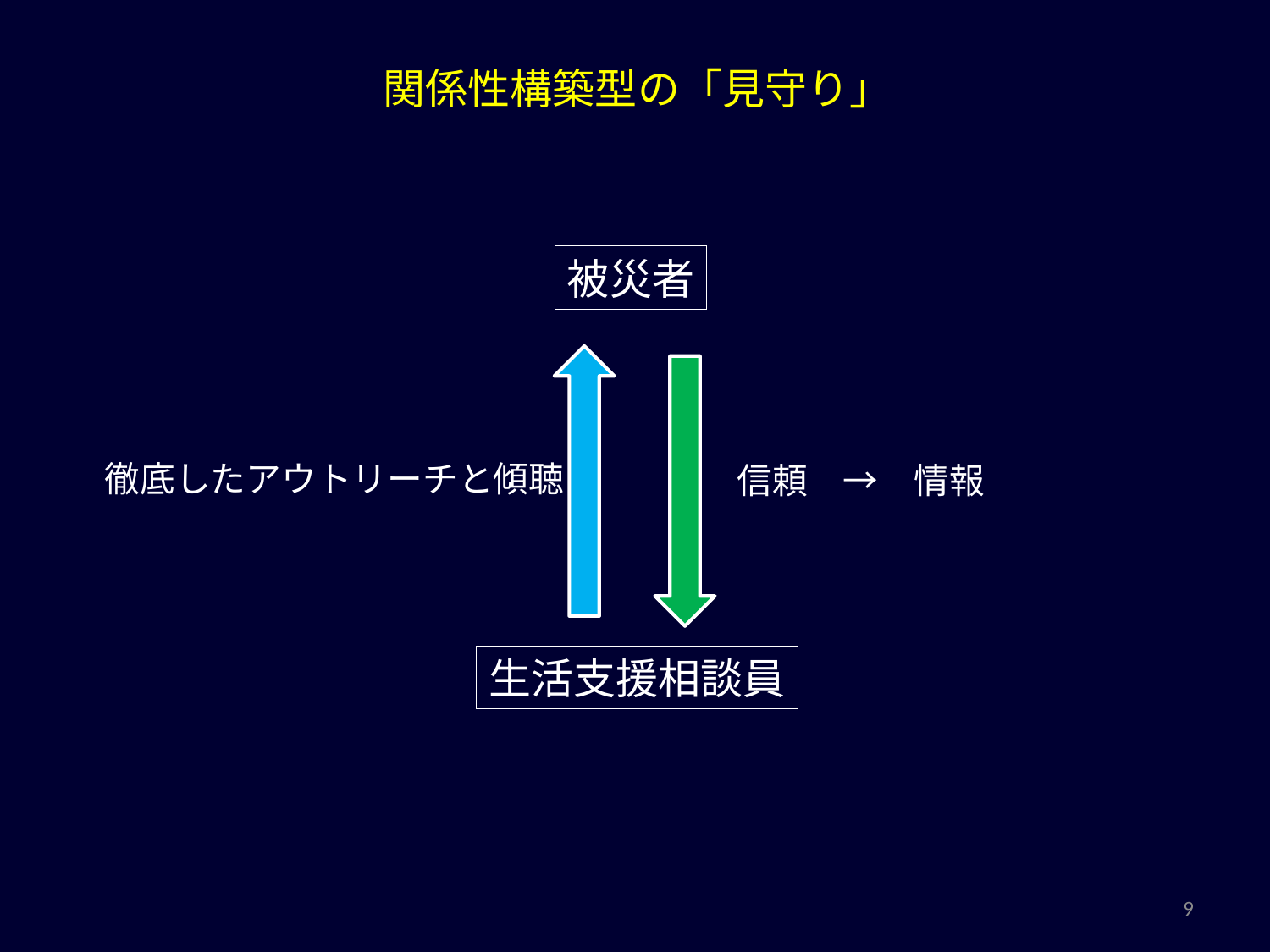

関係性構築型の「見守り」
被災者

徹底したアウトリーチと傾聴
信頼　→　情報
生活支援相談員
9